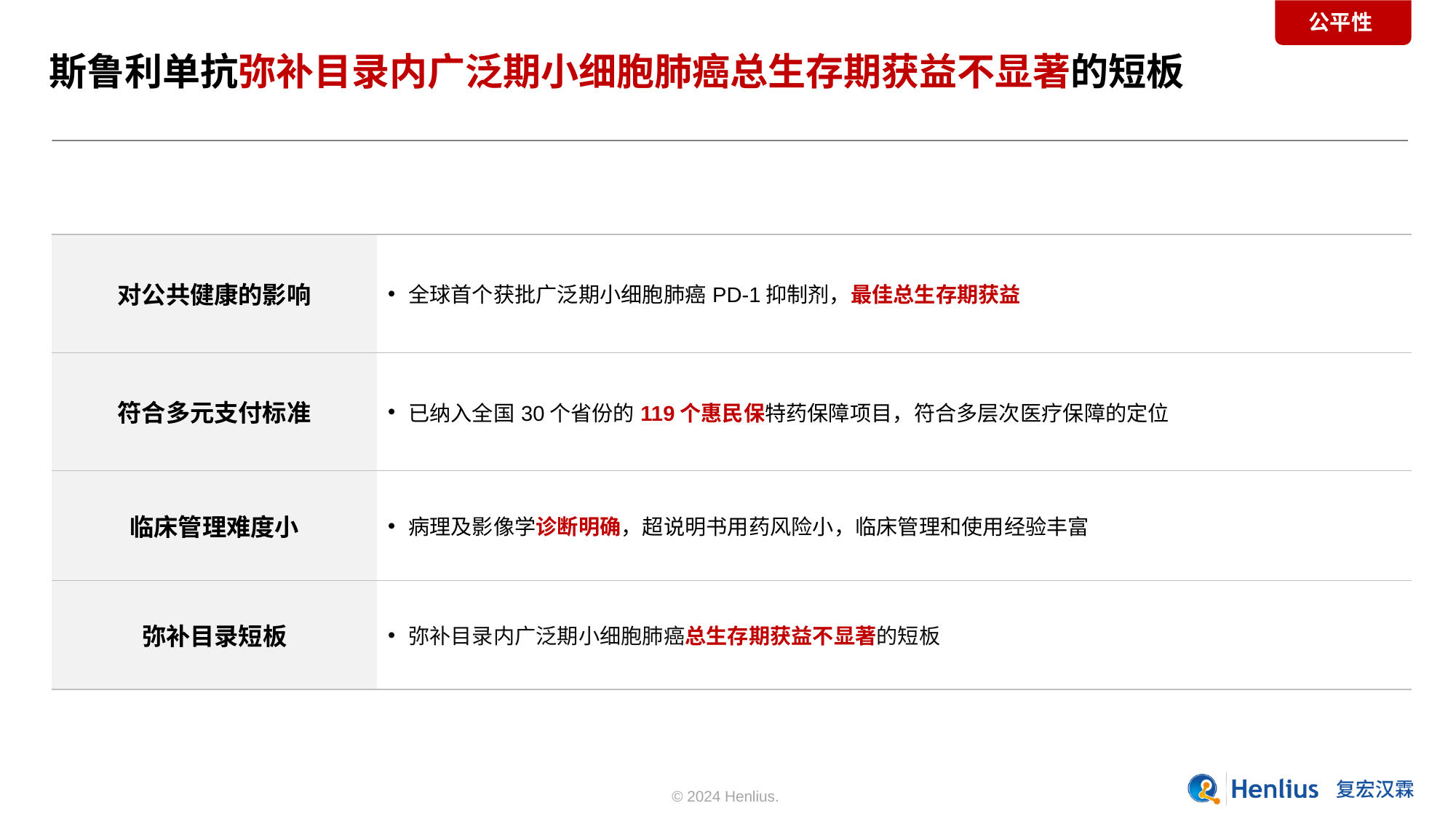

公平性

斯鲁利单抗弥补目录内广泛期小细胞肺癌总生存期获益不显著的短板
| 对公共健康的影响 | 全球首个获批广泛期小细胞肺癌PD-1抑制剂，最佳总生存期获益 |
| --- | --- |
| 符合多元支付标准 | 已纳入全国30个省份的119个惠民保特药保障项目，符合多层次医疗保障的定位 |
| 临床管理难度小 | 病理及影像学诊断明确，超说明书用药风险小，临床管理和使用经验丰富 |
| 弥补目录短板 | 弥补目录内广泛期小细胞肺癌总生存期获益不显著的短板 |
10